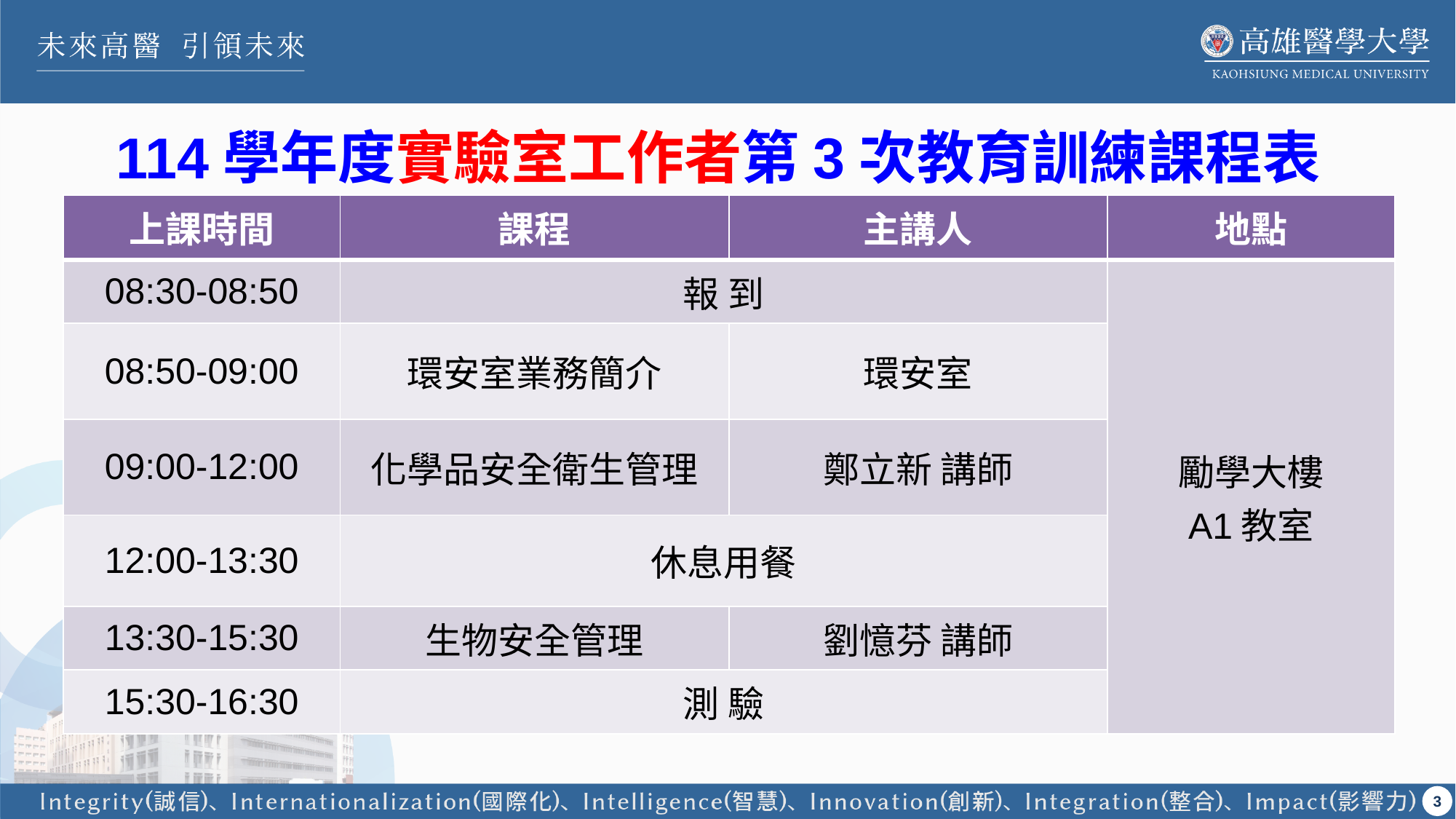

# 114學年度實驗室工作者第3次教育訓練課程表
| 上課時間 | 課程 | 主講人 | 地點 |
| --- | --- | --- | --- |
| 08:30-08:50 | 報 到 |  | 勵學大樓 A1教室 |
| 08:50-09:00 | 環安室業務簡介 | 環安室 |  |
| 09:00-12:00 | 化學品安全衛生管理 | 鄭立新 講師 |  |
| 12:00-13:30 | 休息用餐 |  |  |
| 13:30-15:30 | 生物安全管理 | 劉憶芬 講師 |  |
| 15:30-16:30 | 測 驗 |  |  |